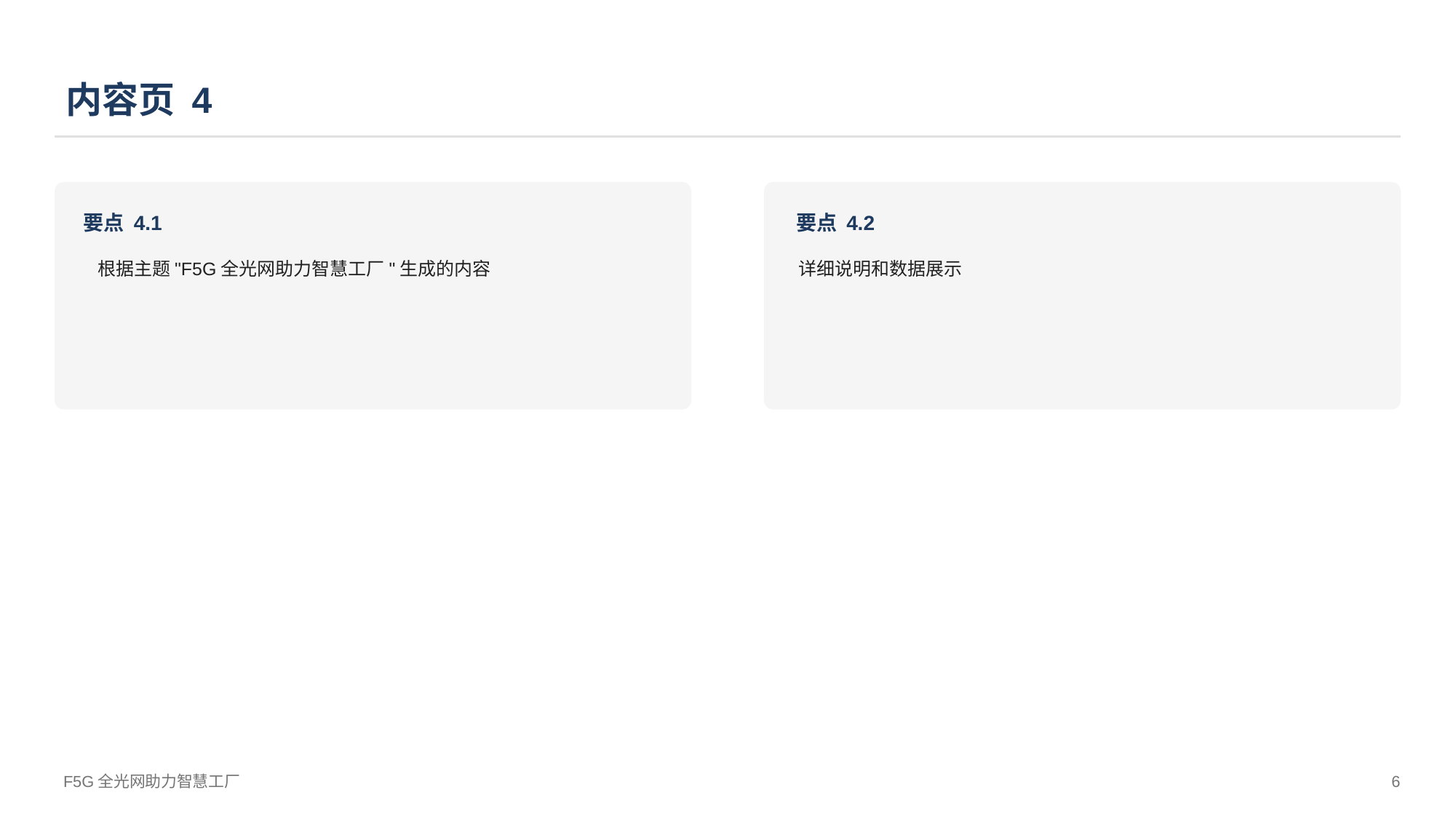

内容页 4

要点 4.1
要点 4.2
根据主题"F5G全光网助力智慧工厂"生成的内容
详细说明和数据展示
F5G全光网助力智慧工厂
6